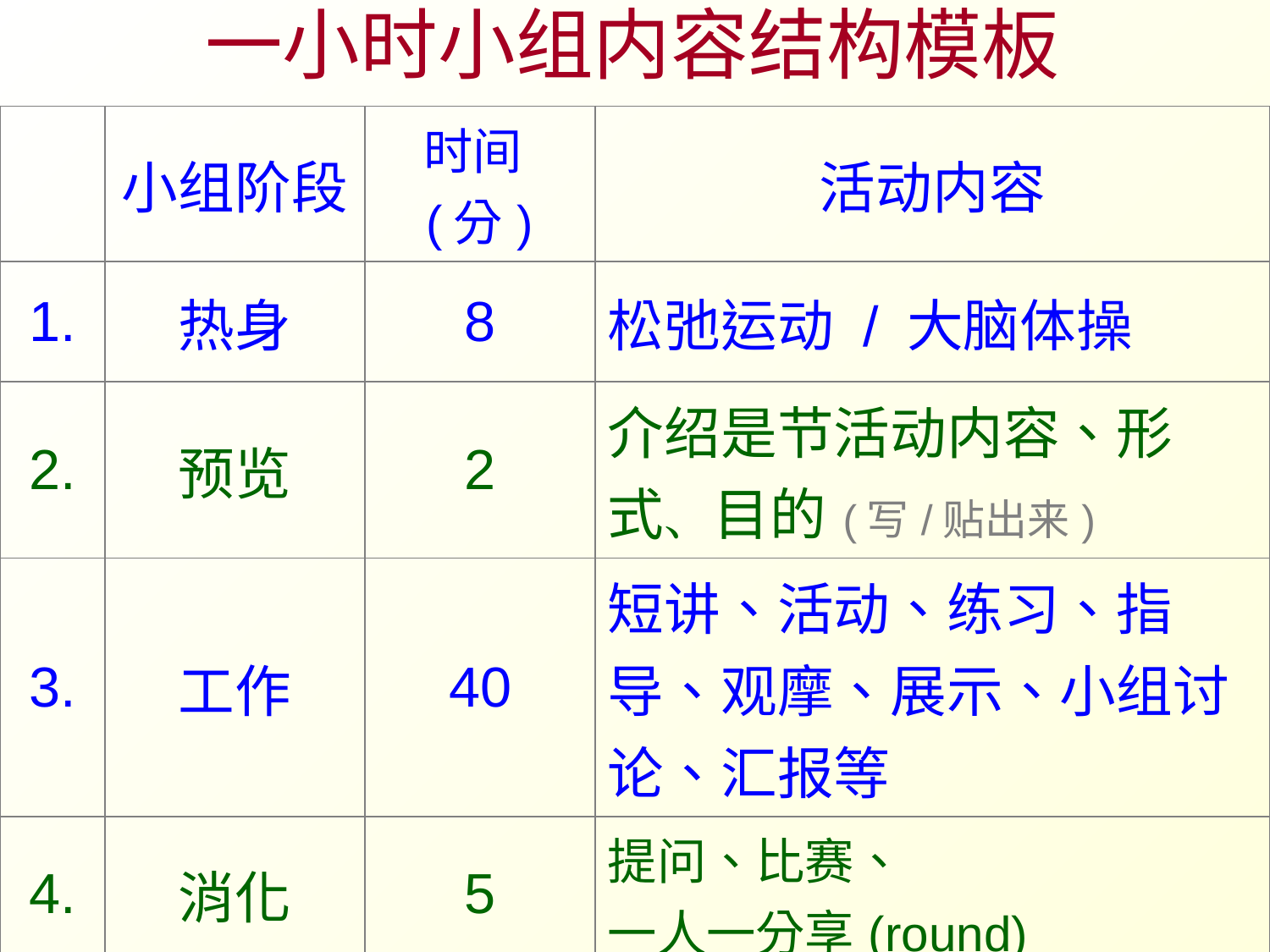

# 一小时小组内容结构模板
|  | 小组阶段 | 时间(分) | 活动内容 |
| --- | --- | --- | --- |
| 1. | 热身 | 8 | 松弛运动 / 大脑体操 |
| 2. | 预览 | 2 | 介绍是节活动内容、形式、目的(写/贴出来) |
| 3. | 工作 | 40 | 短讲、活动、练习、指导、观摩、展示、小组讨论、汇报等 |
| 4. | 消化 | 5 | 提问、比赛、 一人一分享(round) |
| 5. | 总结 | 5 | 解说、应用 |